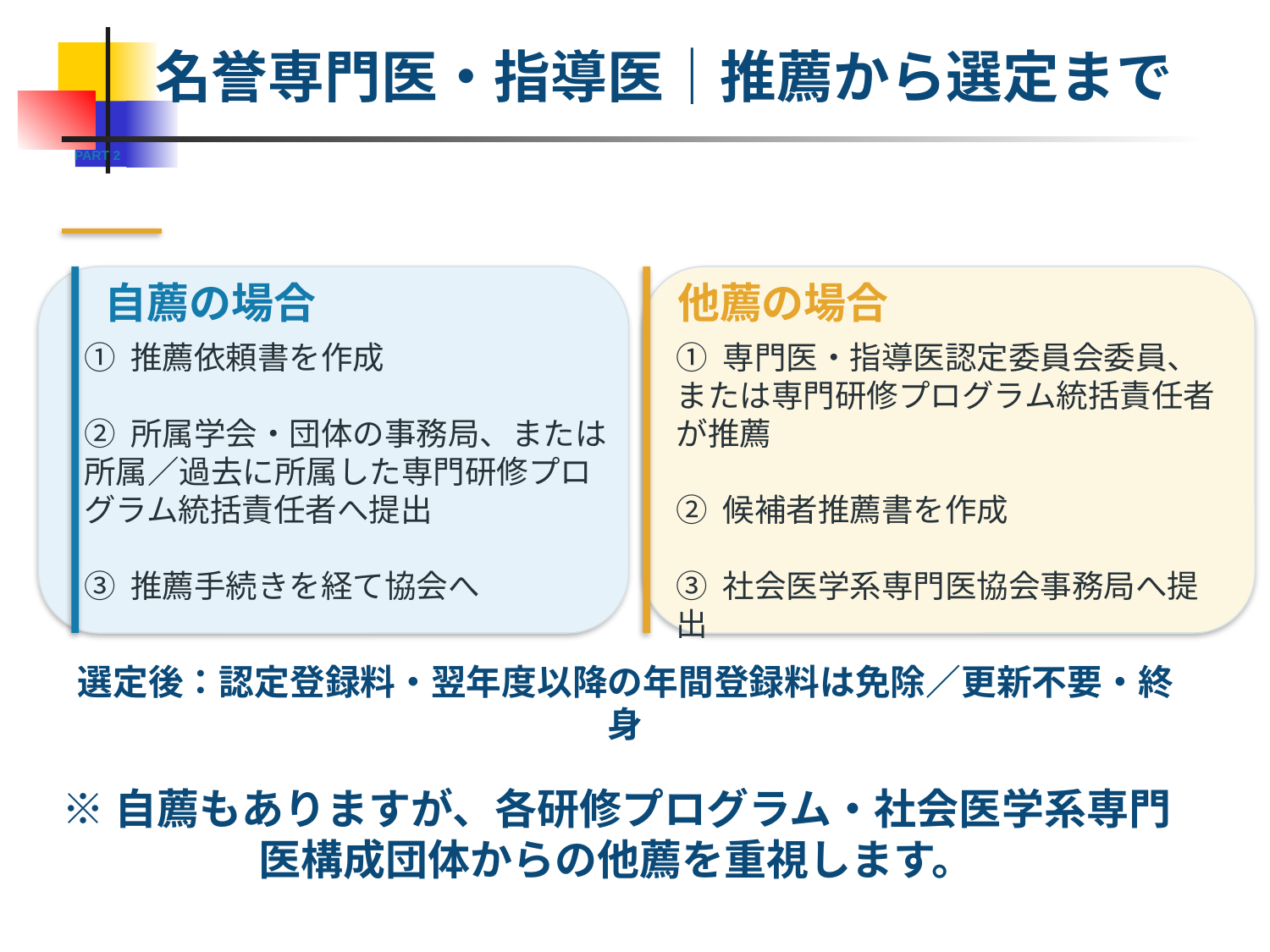

名誉専門医・指導医｜推薦から選定まで
PART 2

自薦の場合
他薦の場合
① 推薦依頼書を作成

② 所属学会・団体の事務局、または所属／過去に所属した専門研修プログラム統括責任者へ提出

③ 推薦手続きを経て協会へ
① 専門医・指導医認定委員会委員、または専門研修プログラム統括責任者が推薦

② 候補者推薦書を作成

③ 社会医学系専門医協会事務局へ提出
選定後：認定登録料・翌年度以降の年間登録料は免除／更新不要・終身
※自薦もありますが、各研修プログラム・社会医学系専門医構成団体からの他薦を重視します。
出典：https://shakai-senmon-i.umin.jp/news/4214/（2026年度募集期間：4月1日～5月31日）